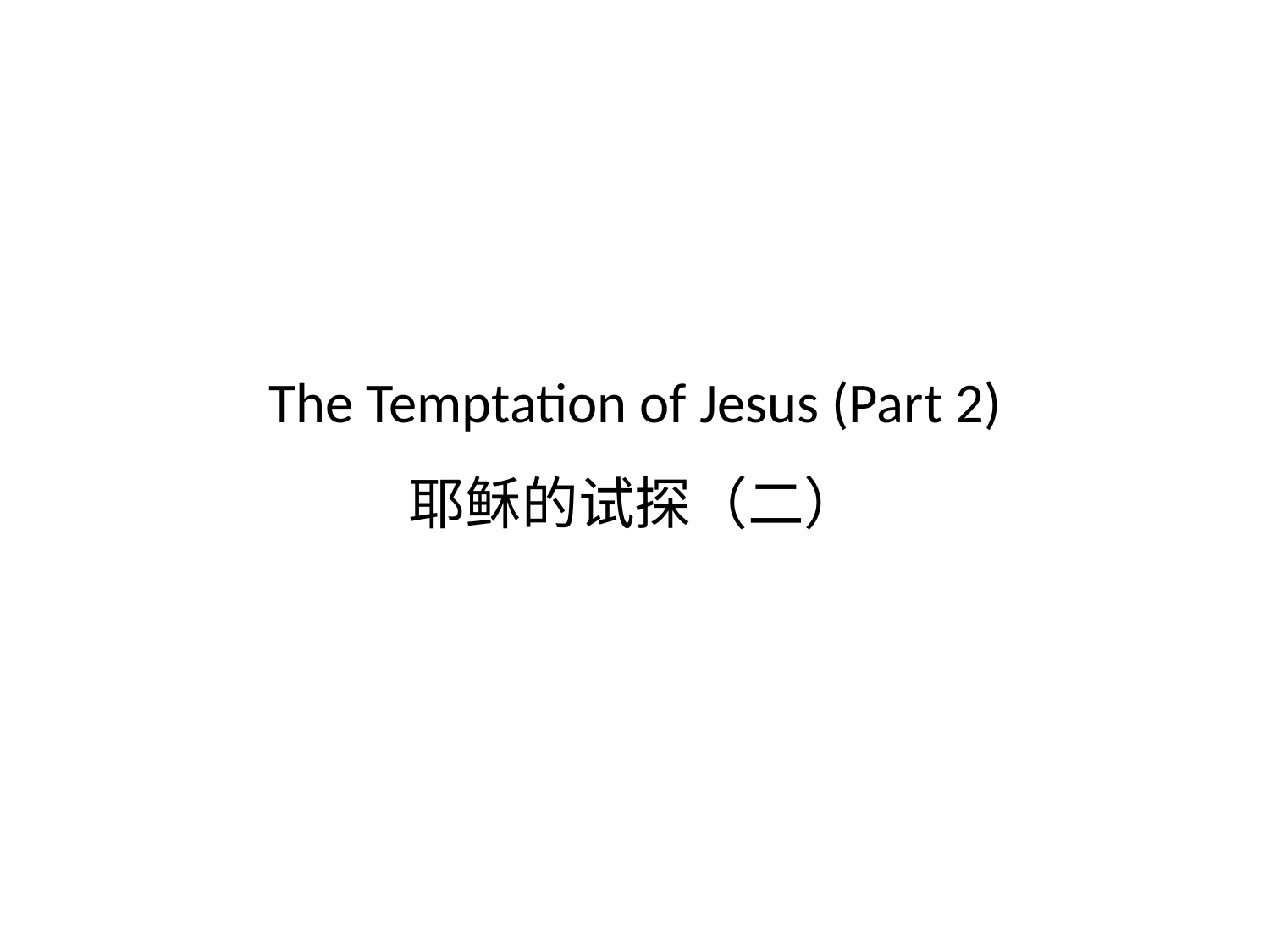

# The Temptation of Jesus (Part 2) 耶稣的试探（二）